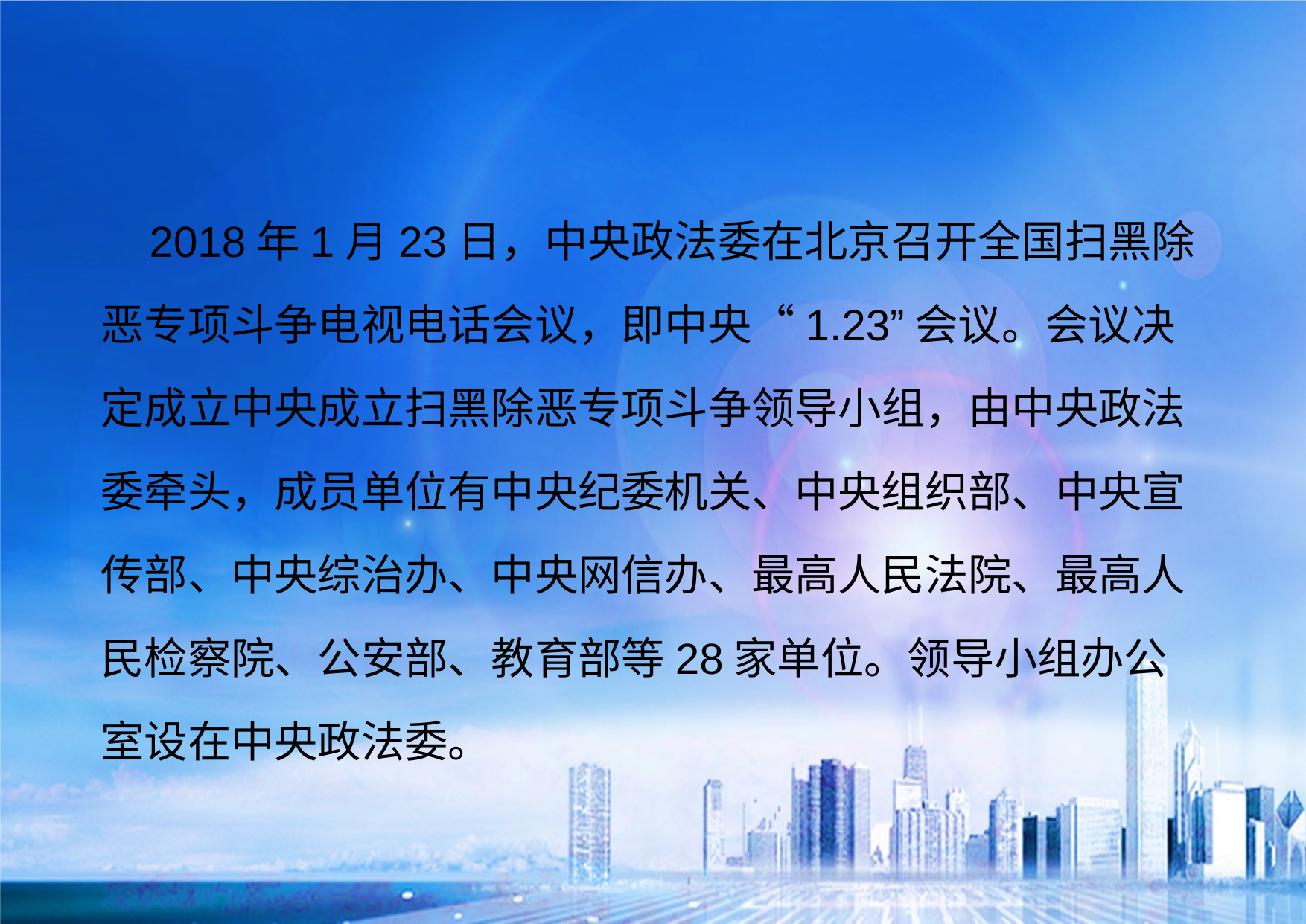

# 2018年1月23日，中央政法委在北京召开全国扫黑除恶专项斗争电视电话会议，即中央“1.23”会议。会议决定成立中央成立扫黑除恶专项斗争领导小组，由中央政法委牵头，成员单位有中央纪委机关、中央组织部、中央宣传部、中央综治办、中央网信办、最高人民法院、最高人民检察院、公安部、教育部等28家单位。领导小组办公室设在中央政法委。